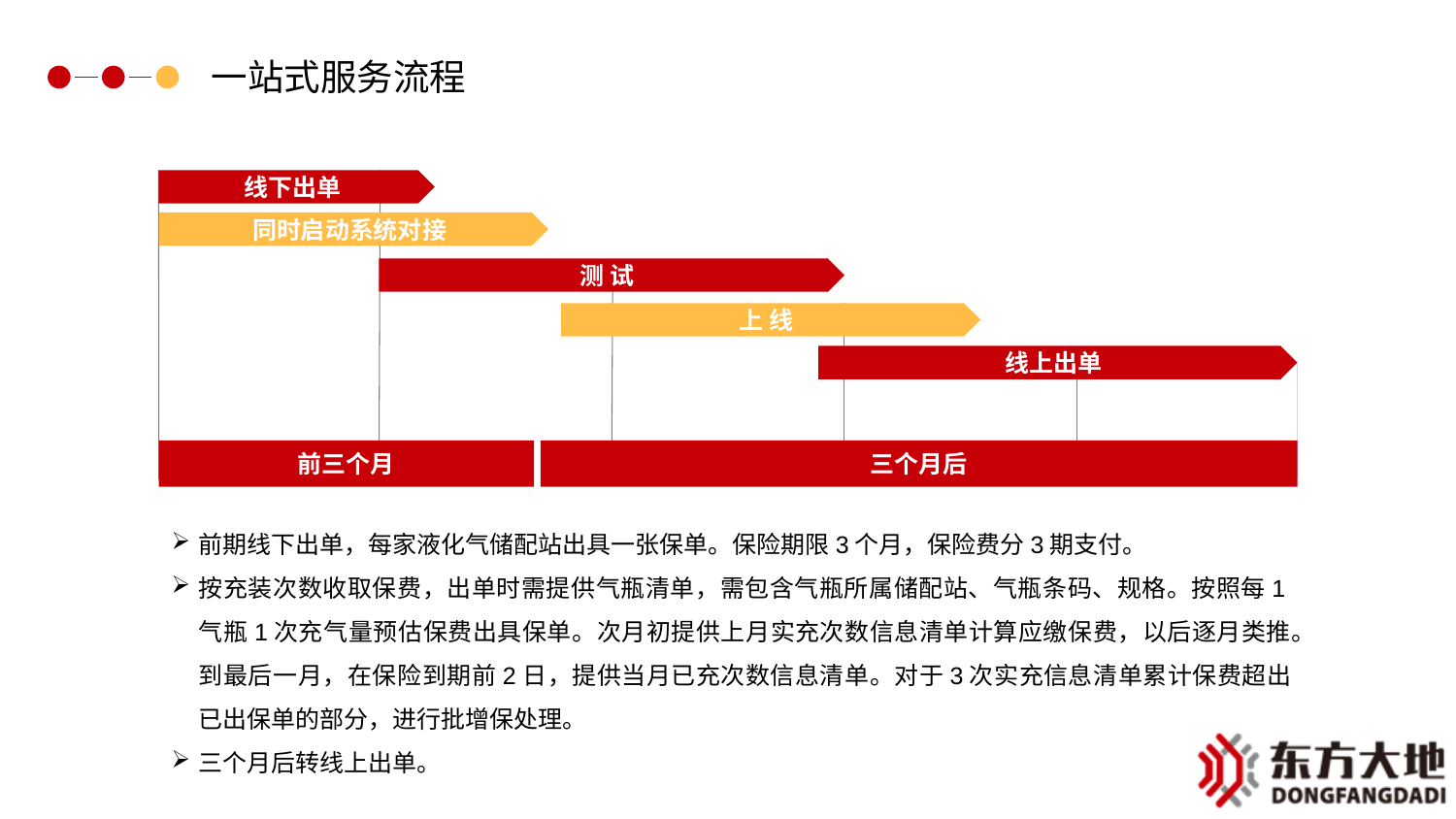

一站式服务流程

线下出单
同时启动系统对接
测 试
上 线
线上出单
三个月后
前三个月
前期线下出单，每家液化气储配站出具一张保单。保险期限3个月，保险费分3期支付。
按充装次数收取保费，出单时需提供气瓶清单，需包含气瓶所属储配站、气瓶条码、规格。按照每1气瓶1次充气量预估保费出具保单。次月初提供上月实充次数信息清单计算应缴保费，以后逐月类推。到最后一月，在保险到期前2日，提供当月已充次数信息清单。对于3次实充信息清单累计保费超出已出保单的部分，进行批增保处理。
三个月后转线上出单。